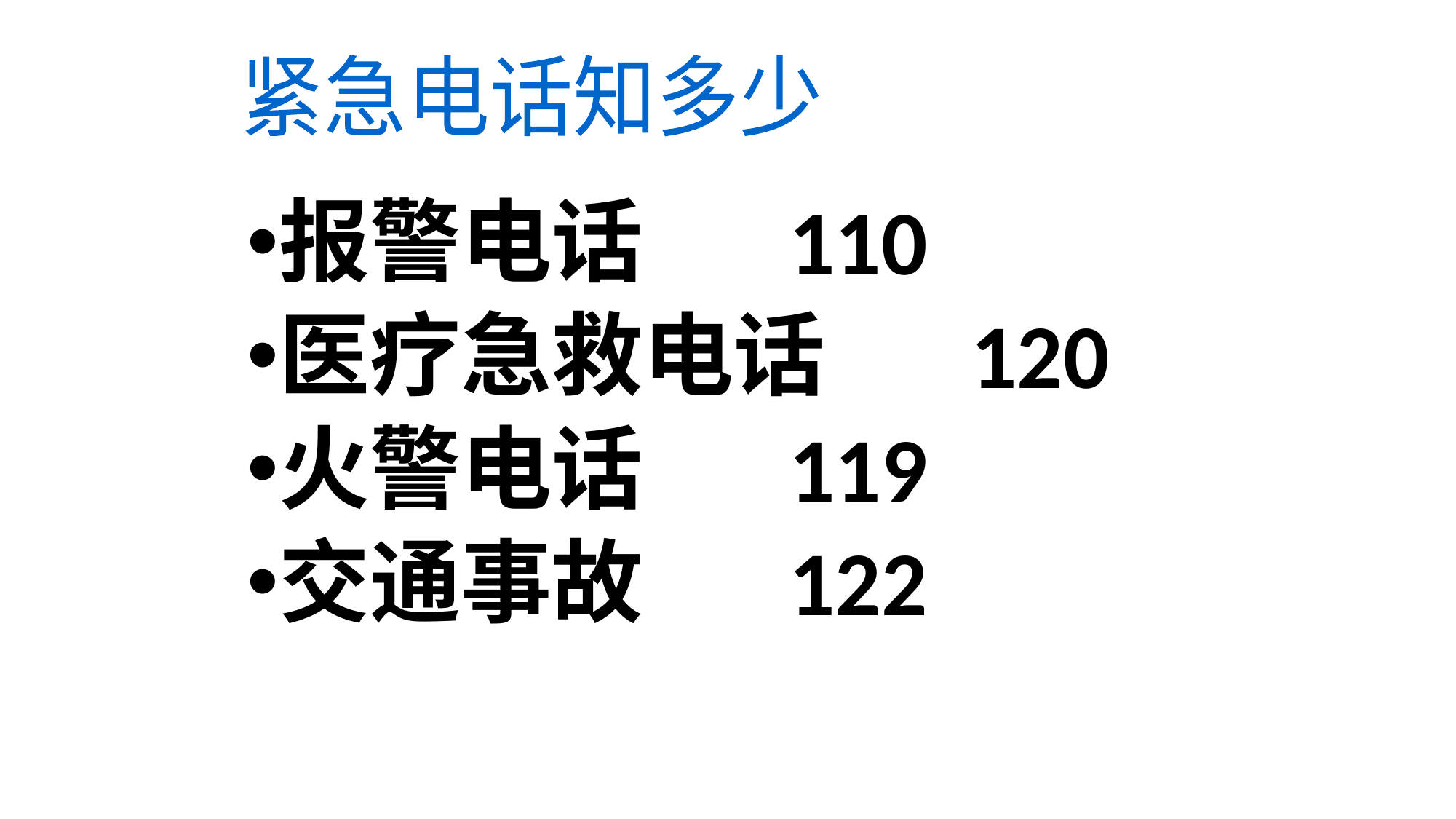

紧急电话知多少
报警电话      110
医疗急救电话      120
火警电话      119
交通事故      122